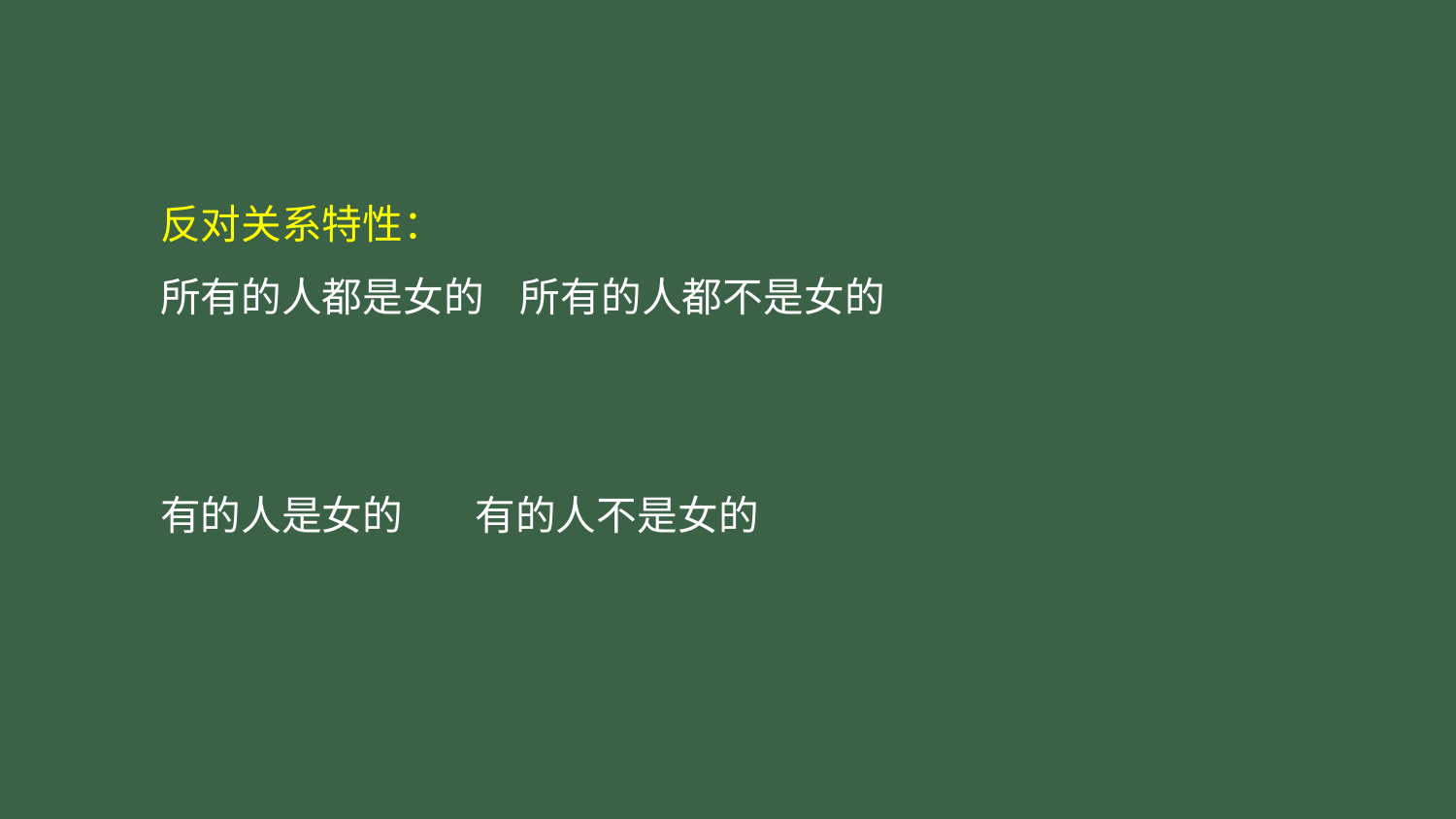

#
反对关系特性：
所有的人都是女的    所有的人都不是女的

有的人是女的        有的人不是女的